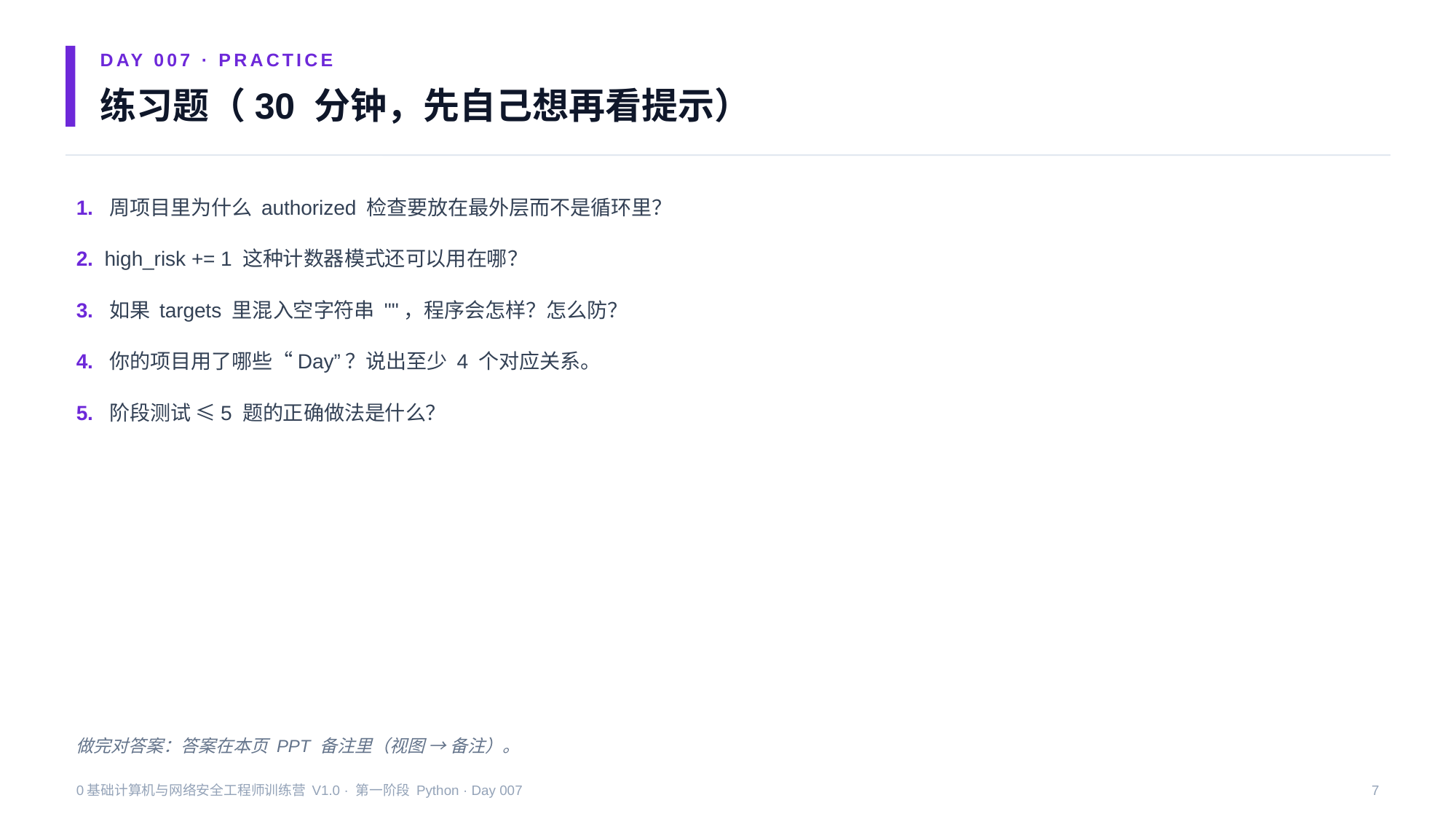

DAY 007 · PRACTICE

练习题（30 分钟，先自己想再看提示）

1.  周项目里为什么 authorized 检查要放在最外层而不是循环里？

2.  high_risk += 1 这种计数器模式还可以用在哪？

3.  如果 targets 里混入空字符串 ""，程序会怎样？怎么防？

4.  你的项目用了哪些“Day”？说出至少 4 个对应关系。

5.  阶段测试 ≤5 题的正确做法是什么？

做完对答案：答案在本页 PPT 备注里（视图 → 备注）。
0基础计算机与网络安全工程师训练营 V1.0 · 第一阶段 Python · Day 007
7